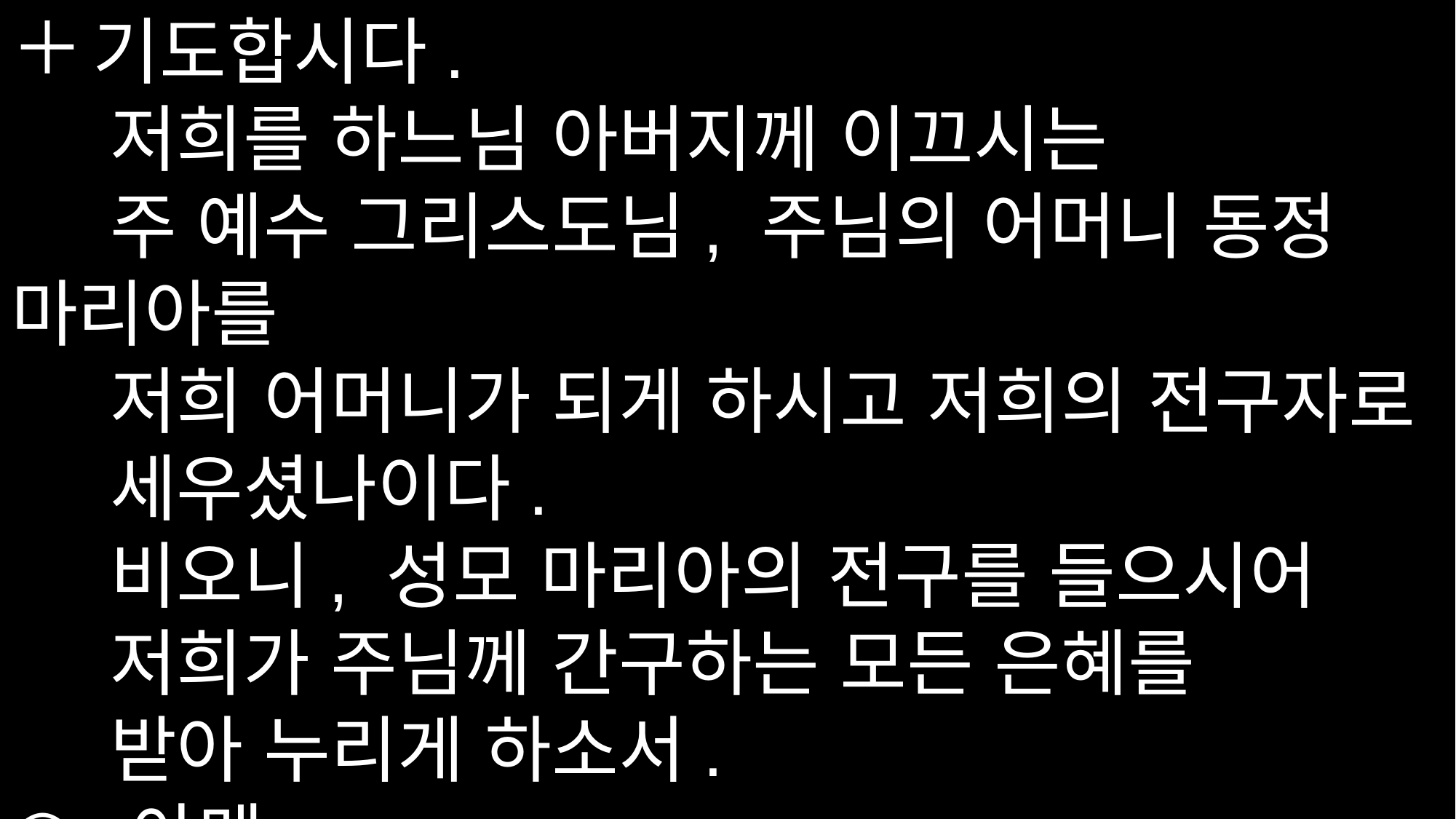

기도합시다.
    저희를 하느님 아버지께 이끄시는
    주 예수 그리스도님, 주님의 어머니 동정 마리아를
    저희 어머니가 되게 하시고 저희의 전구자로
    세우셨나이다.
    비오니, 성모 마리아의 전구를 들으시어
    저희가 주님께 간구하는 모든 은혜를
    받아 누리게 하소서.
 아멘.